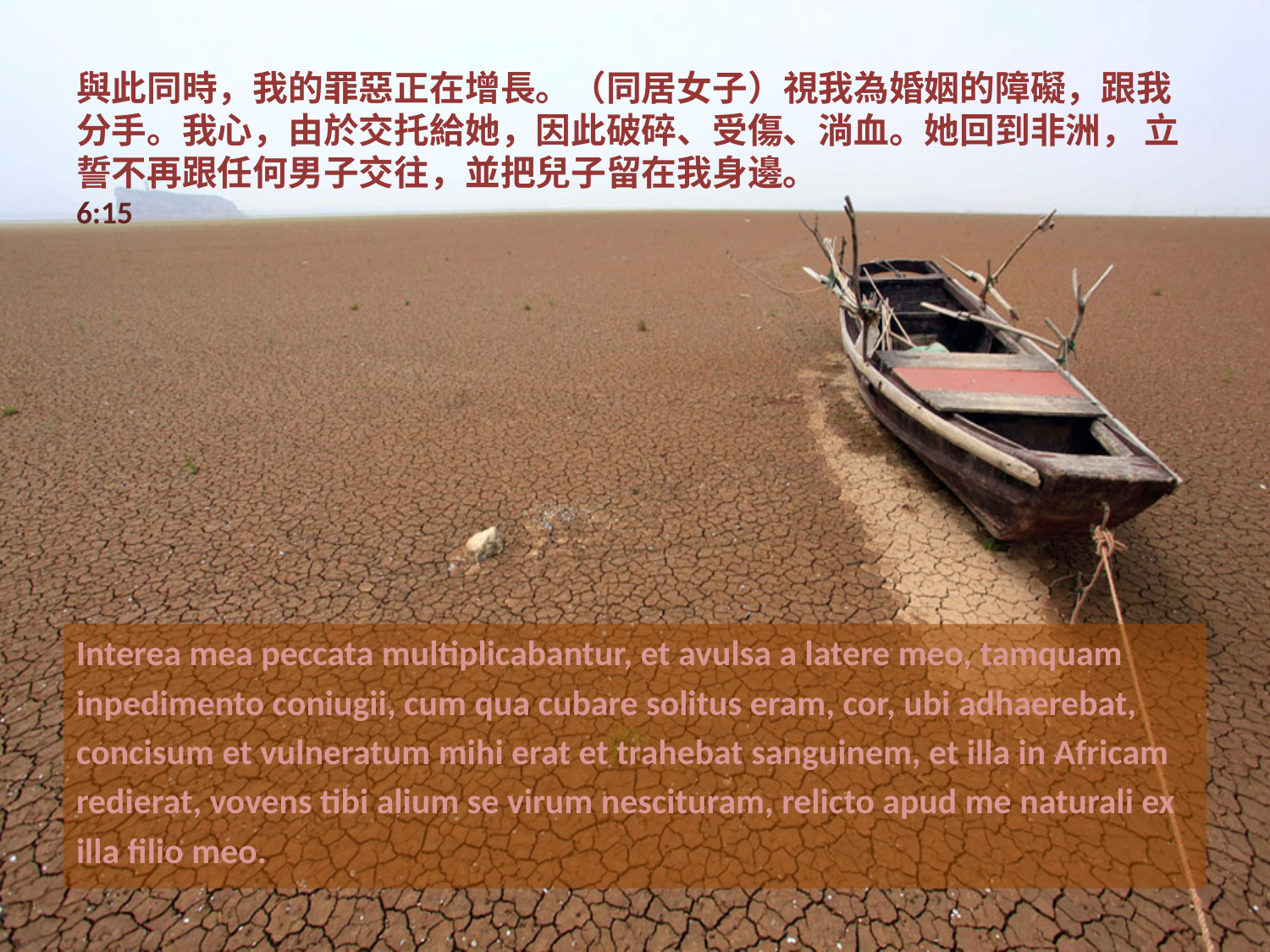

# 與此同時，我的罪惡正在增長。（同居女子）視我為婚姻的障礙，跟我分手。我心，由於交托給她，因此破碎、受傷、淌血。她回到非洲， 立誓不再跟任何男子交往，並把兒子留在我身邊。		                     6:15

Interea mea peccata multiplicabantur, et avulsa a latere meo, tamquam
inpedimento coniugii, cum qua cubare solitus eram, cor, ubi adhaerebat,
concisum et vulneratum mihi erat et trahebat sanguinem, et illa in Africam
redierat, vovens tibi alium se virum nescituram, relicto apud me naturali ex
illa filio meo.